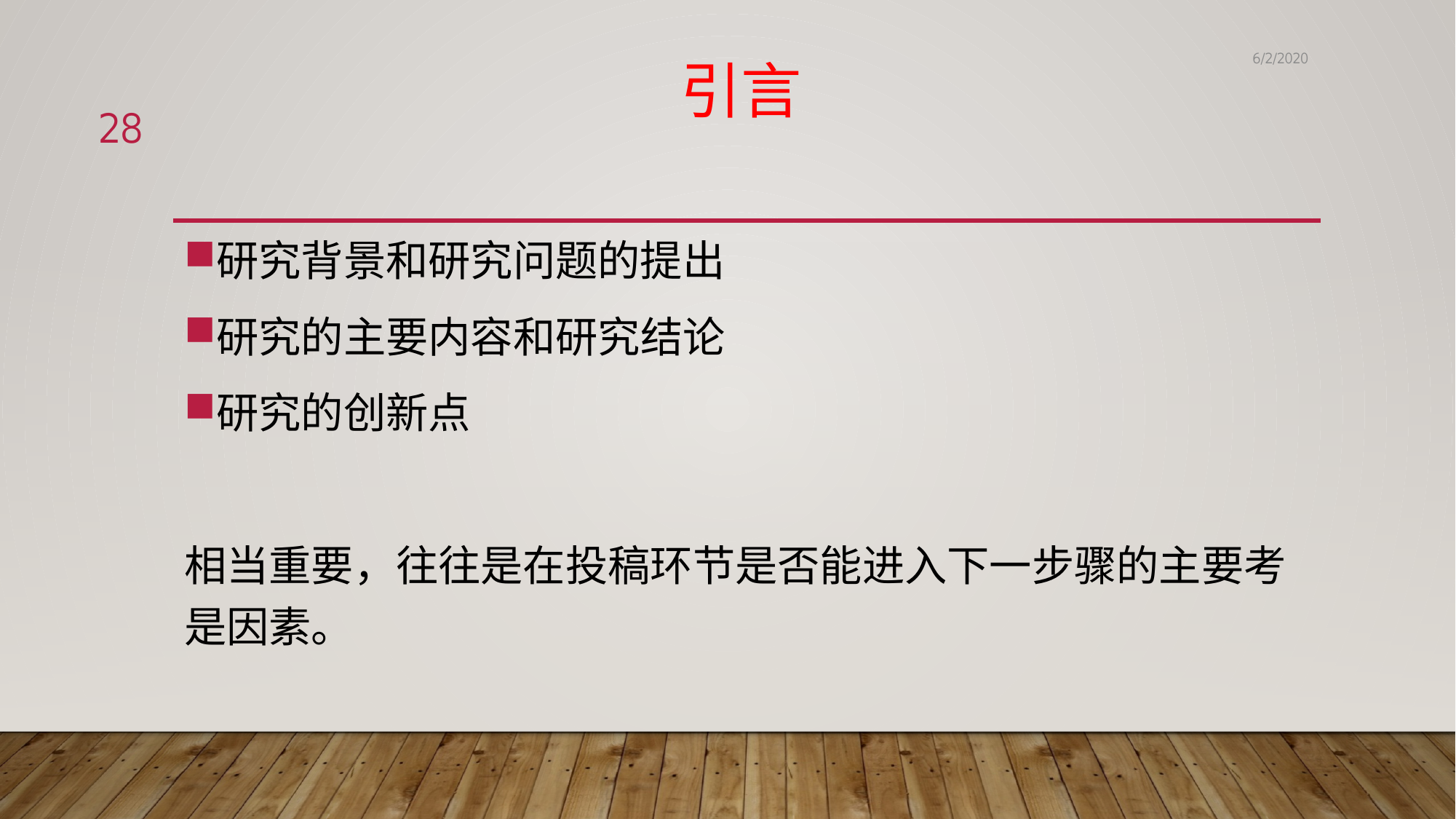

6/2/2020
# 引言
28
研究背景和研究问题的提出
研究的主要内容和研究结论
研究的创新点

相当重要，往往是在投稿环节是否能进入下一步骤的主要考是因素。